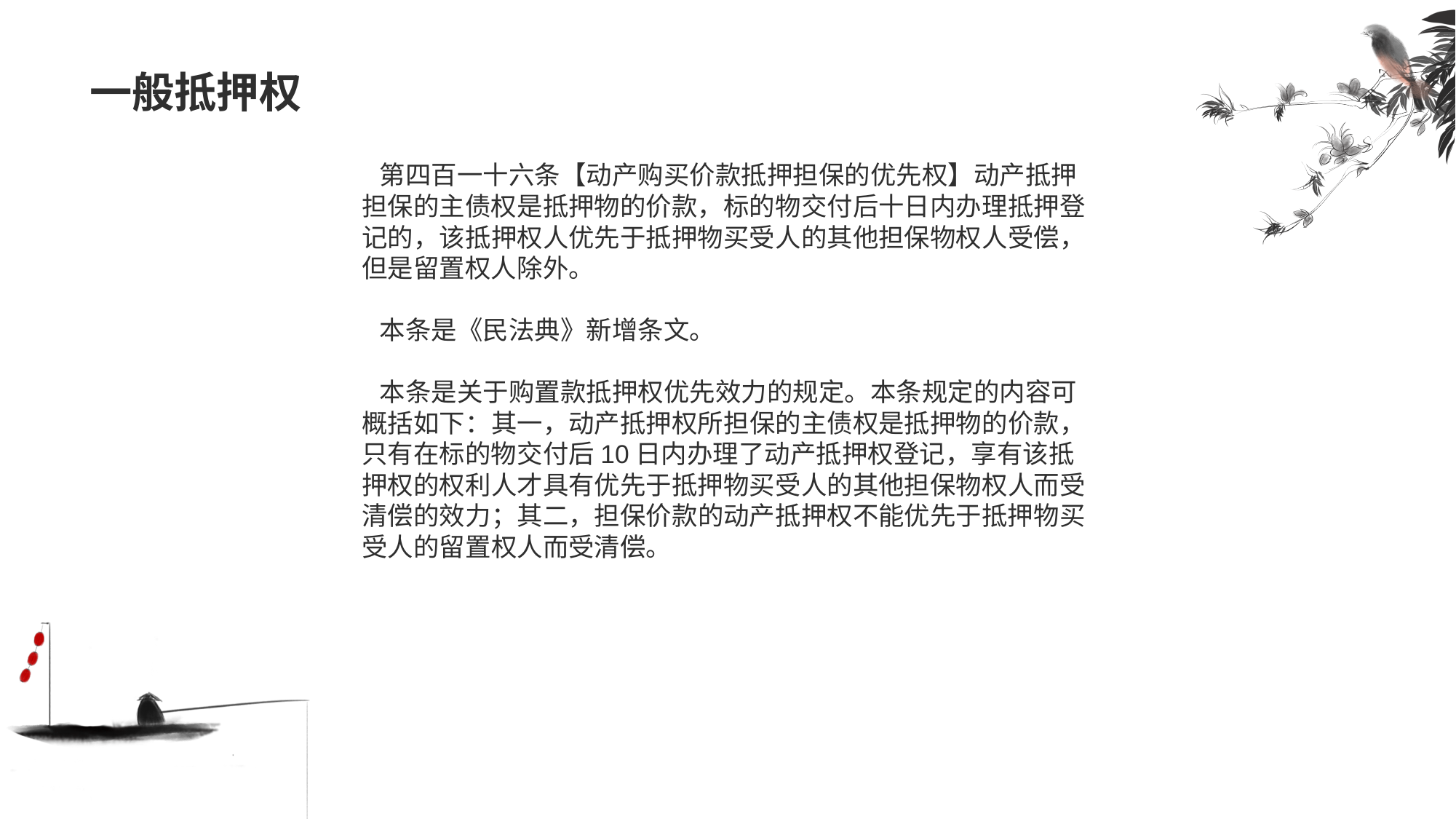

# 一般抵押权

  第四百一十六条【动产购买价款抵押担保的优先权】动产抵押担保的主债权是抵押物的价款，标的物交付后十日内办理抵押登记的，该抵押权人优先于抵押物买受人的其他担保物权人受偿，但是留置权人除外。

  本条是《民法典》新增条文。

  本条是关于购置款抵押权优先效力的规定。本条规定的内容可概括如下：其一，动产抵押权所担保的主债权是抵押物的价款，只有在标的物交付后10日内办理了动产抵押权登记，享有该抵押权的权利人才具有优先于抵押物买受人的其他担保物权人而受清偿的效力；其二，担保价款的动产抵押权不能优先于抵押物买受人的留置权人而受清偿。
148